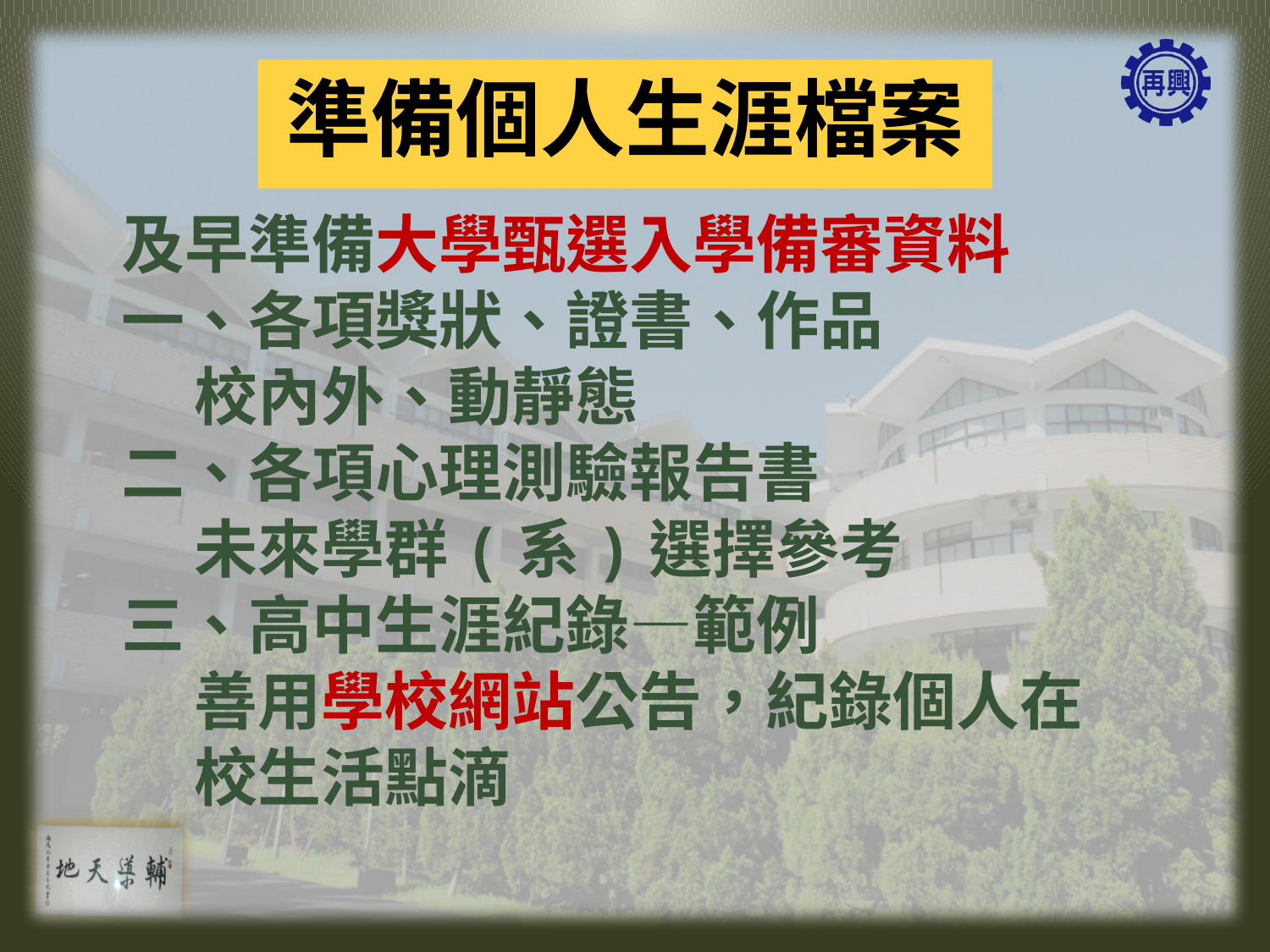

# 準備個人生涯檔案
及早準備大學甄選入學備審資料
一、各項獎狀、證書、作品
    校內外、動靜態
二、各項心理測驗報告書
    未來學群(系)選擇參考
三、高中生涯紀錄—範例
    善用學校網站公告，紀錄個人在
    校生活點滴